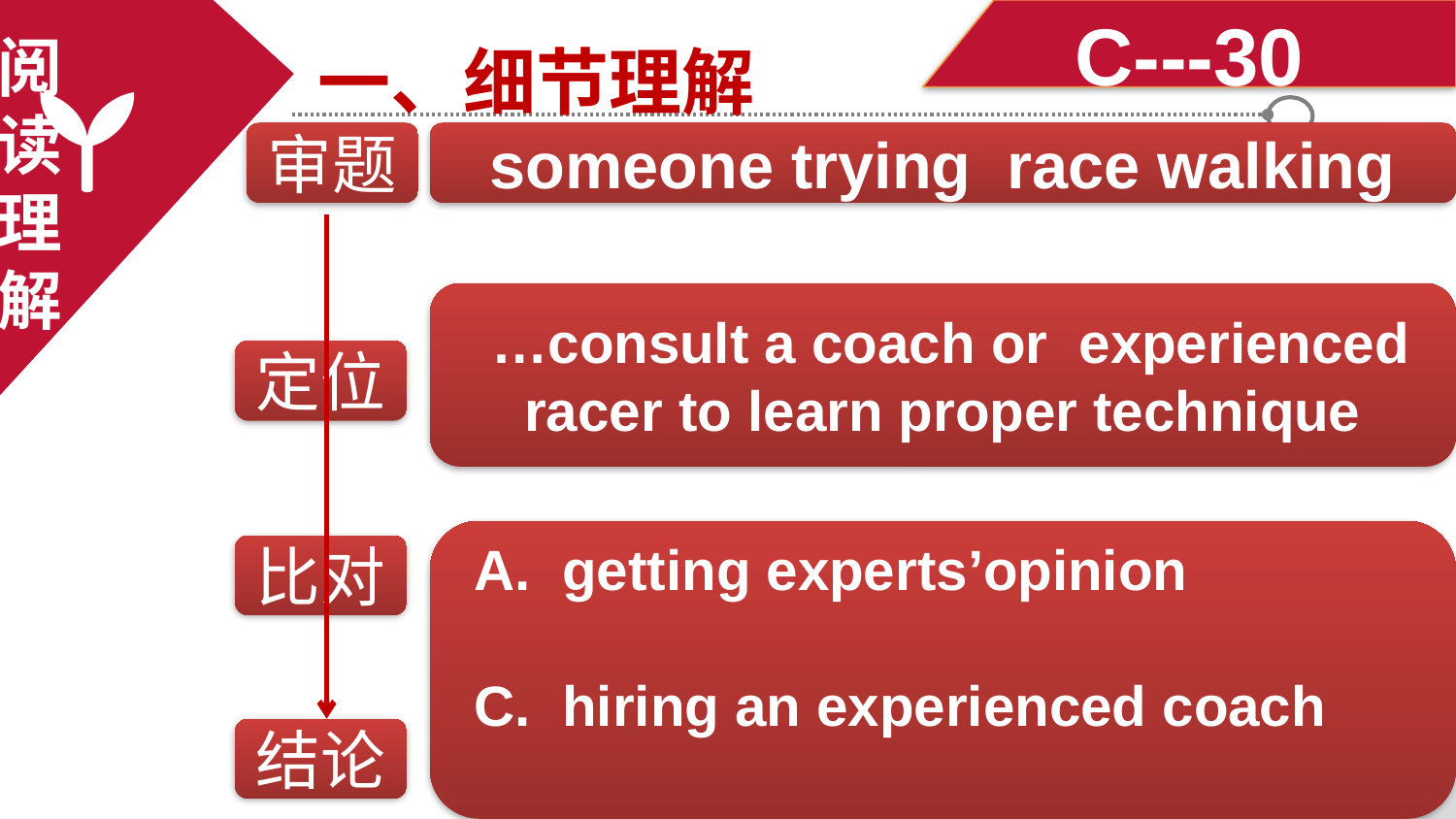

C---30
一、细节理解
阅
读
理
解

审题
someone trying  race walking
 …consult a coach or  experienced racer to learn proper technique
定位
 A.  getting experts’opinion

 C.  hiring an experienced coach

比对
结论